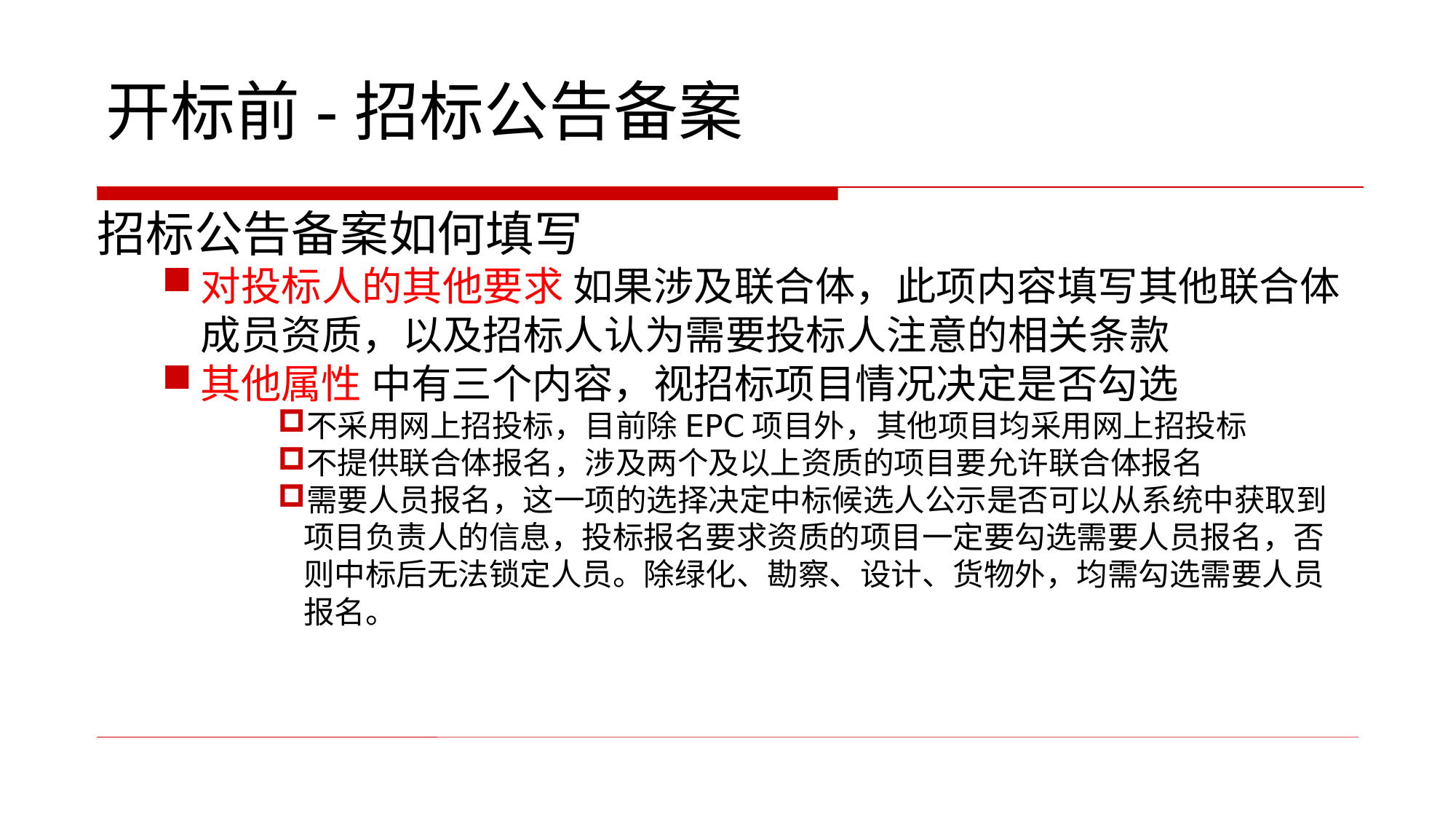

开标前-招标公告备案
招标公告备案如何填写
对投标人的其他要求 如果涉及联合体，此项内容填写其他联合体成员资质，以及招标人认为需要投标人注意的相关条款
其他属性 中有三个内容，视招标项目情况决定是否勾选
不采用网上招投标，目前除EPC项目外，其他项目均采用网上招投标
不提供联合体报名，涉及两个及以上资质的项目要允许联合体报名
需要人员报名，这一项的选择决定中标候选人公示是否可以从系统中获取到项目负责人的信息，投标报名要求资质的项目一定要勾选需要人员报名，否则中标后无法锁定人员。除绿化、勘察、设计、货物外，均需勾选需要人员报名。